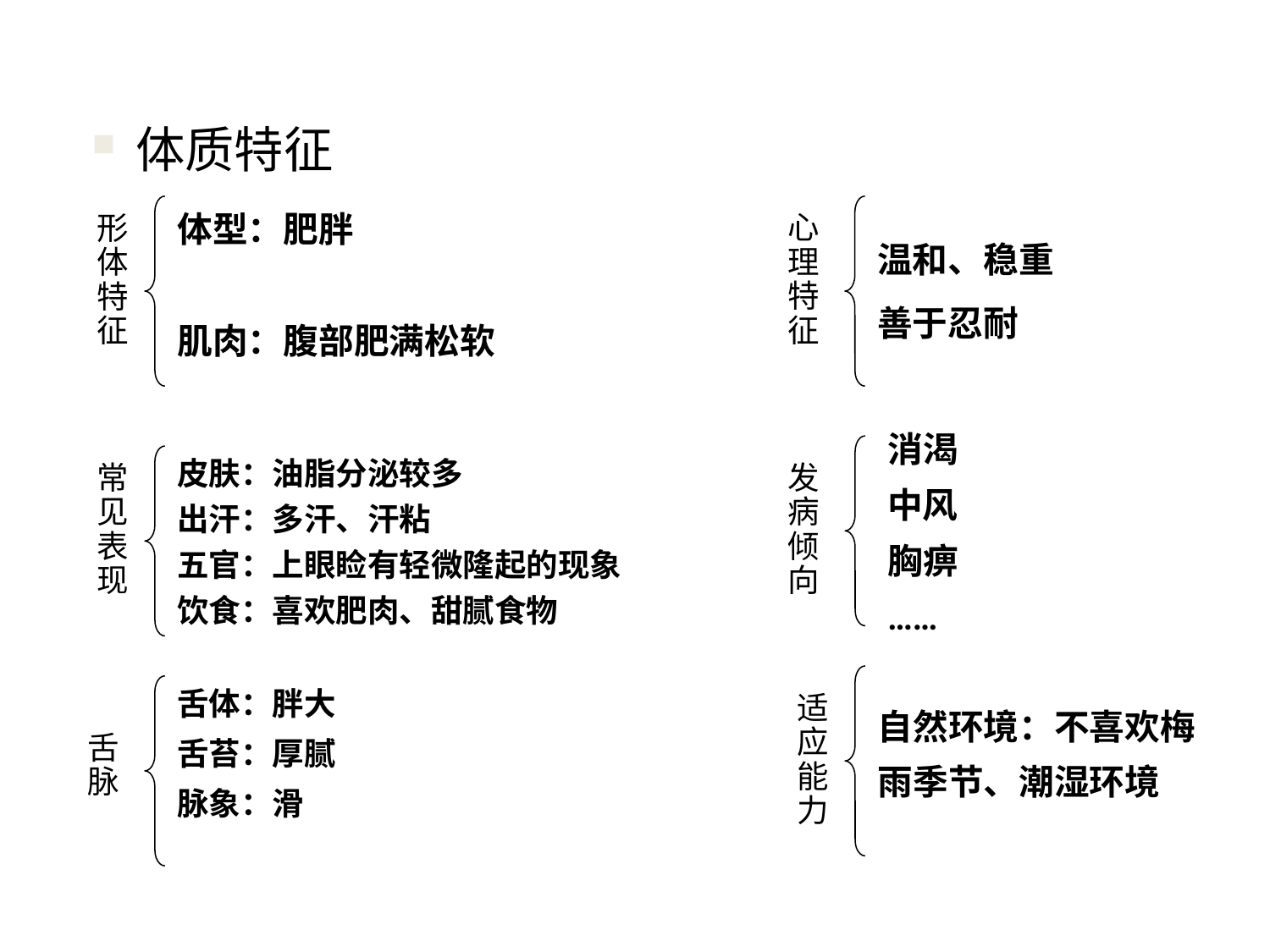

体质特征

心理特征
形体特征
体型：肥胖

肌肉：腹部肥满松软
温和、稳重
善于忍耐
消渴
中风
胸痹
……

皮肤：油脂分泌较多
出汗：多汗、汗粘
五官：上眼睑有轻微隆起的现象
饮食：喜欢肥肉、甜腻食物

发病倾向
常见表现

舌体：胖大
舌苔：厚腻
脉象：滑
适应能力
自然环境：不喜欢梅雨季节、潮湿环境
舌脉